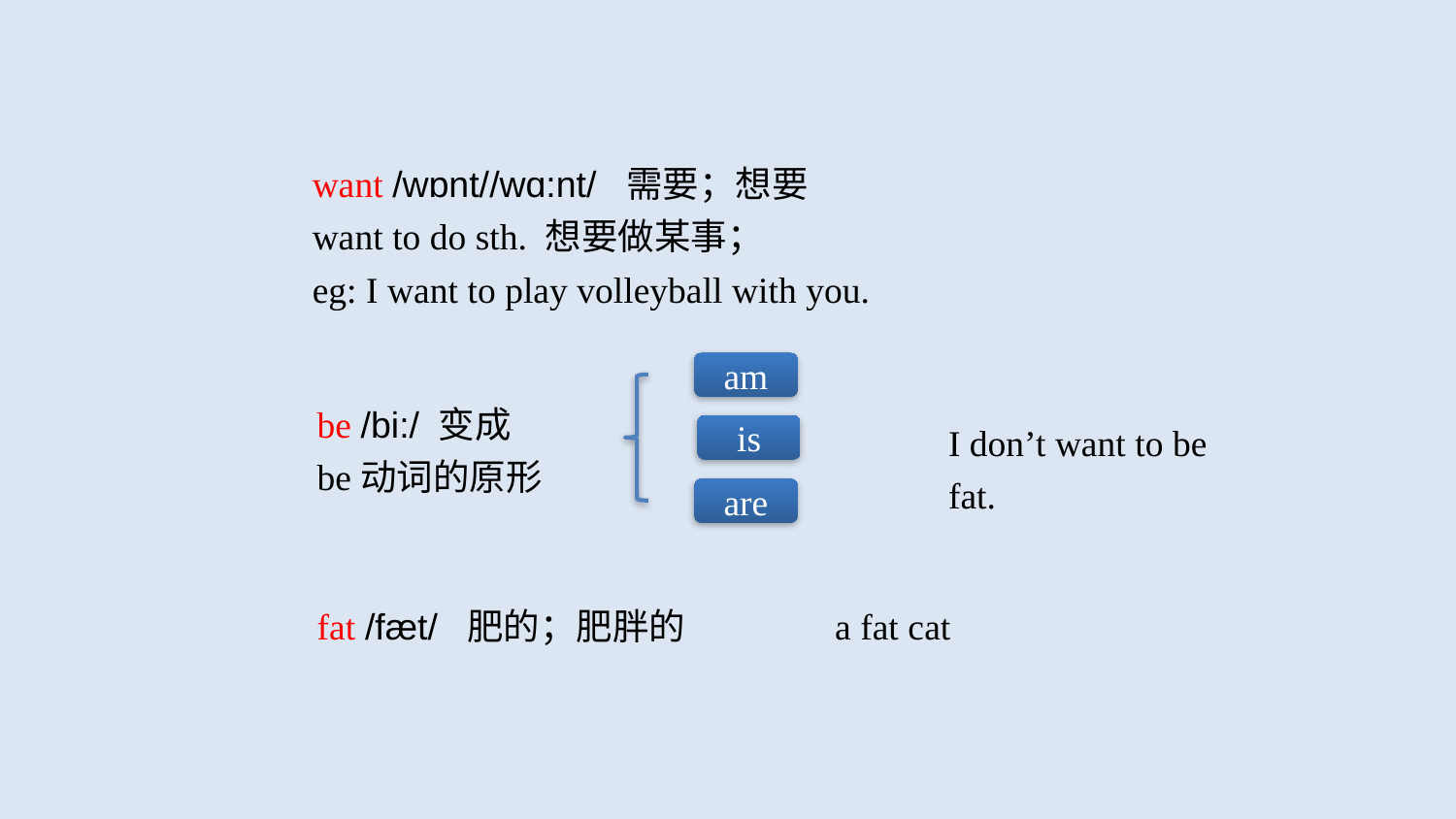

want /wɒnt//wɑ:nt/  需要；想要
want to do sth. 想要做某事；
eg: I want to play volleyball with you.
am

be /bi:/ 变成
be动词的原形
I don’t want to be fat.
is
are
fat /fæt/  肥的；肥胖的
a fat cat